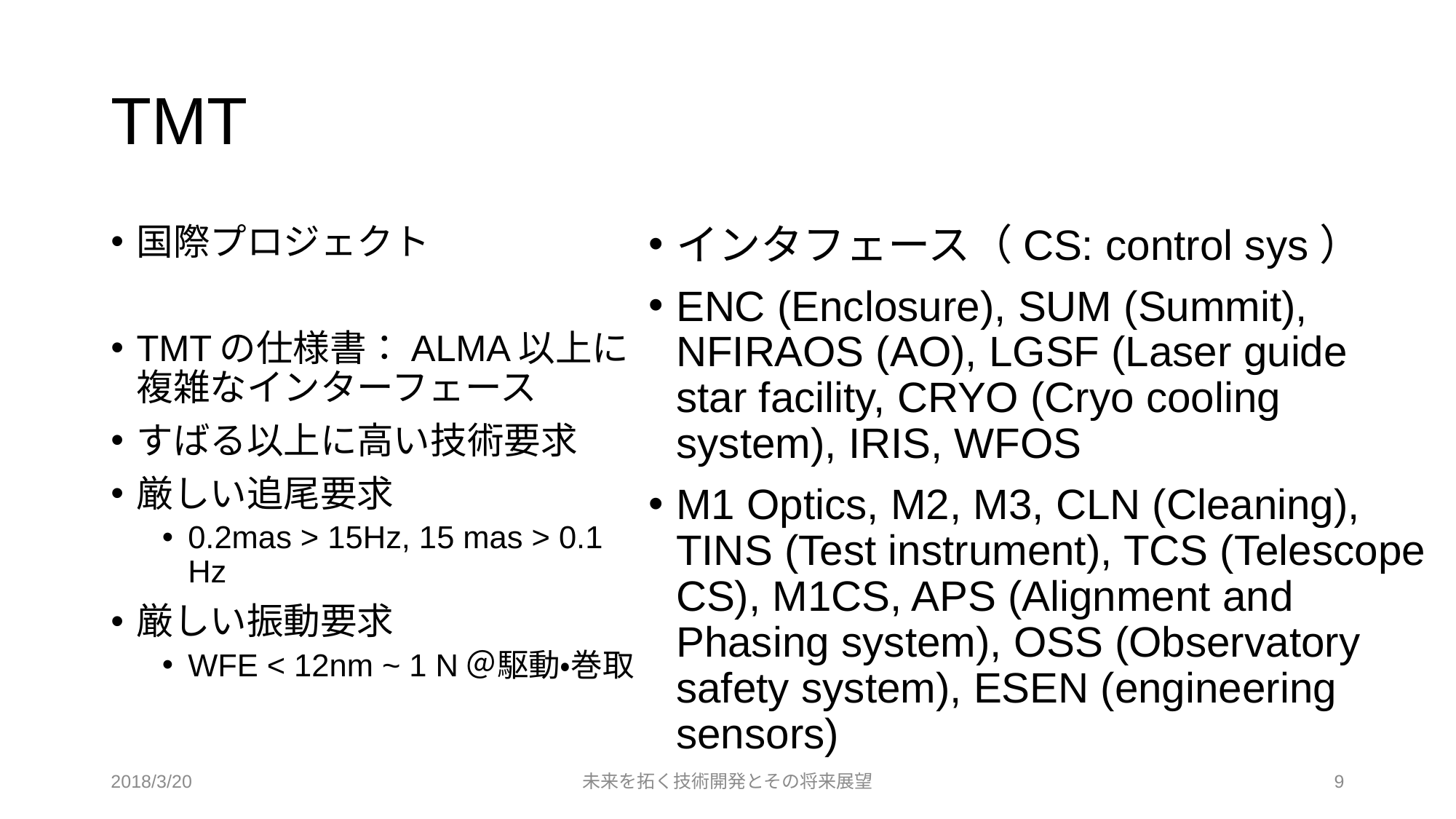

# TMT
国際プロジェクト

TMTの仕様書：ALMA以上に複雑なインターフェース
すばる以上に高い技術要求
厳しい追尾要求
0.2mas > 15Hz, 15 mas > 0.1 Hz
厳しい振動要求
WFE < 12nm ~ 1 N＠駆動・巻取
インタフェース（CS: control sys）
ENC (Enclosure), SUM (Summit), NFIRAOS (AO), LGSF (Laser guide star facility, CRYO (Cryo cooling system), IRIS, WFOS
M1 Optics, M2, M3, CLN (Cleaning), TINS (Test instrument), TCS (Telescope CS), M1CS, APS (Alignment and Phasing system), OSS (Observatory safety system), ESEN (engineering sensors)
2018/3/20
未来を拓く技術開発とその将来展望
9